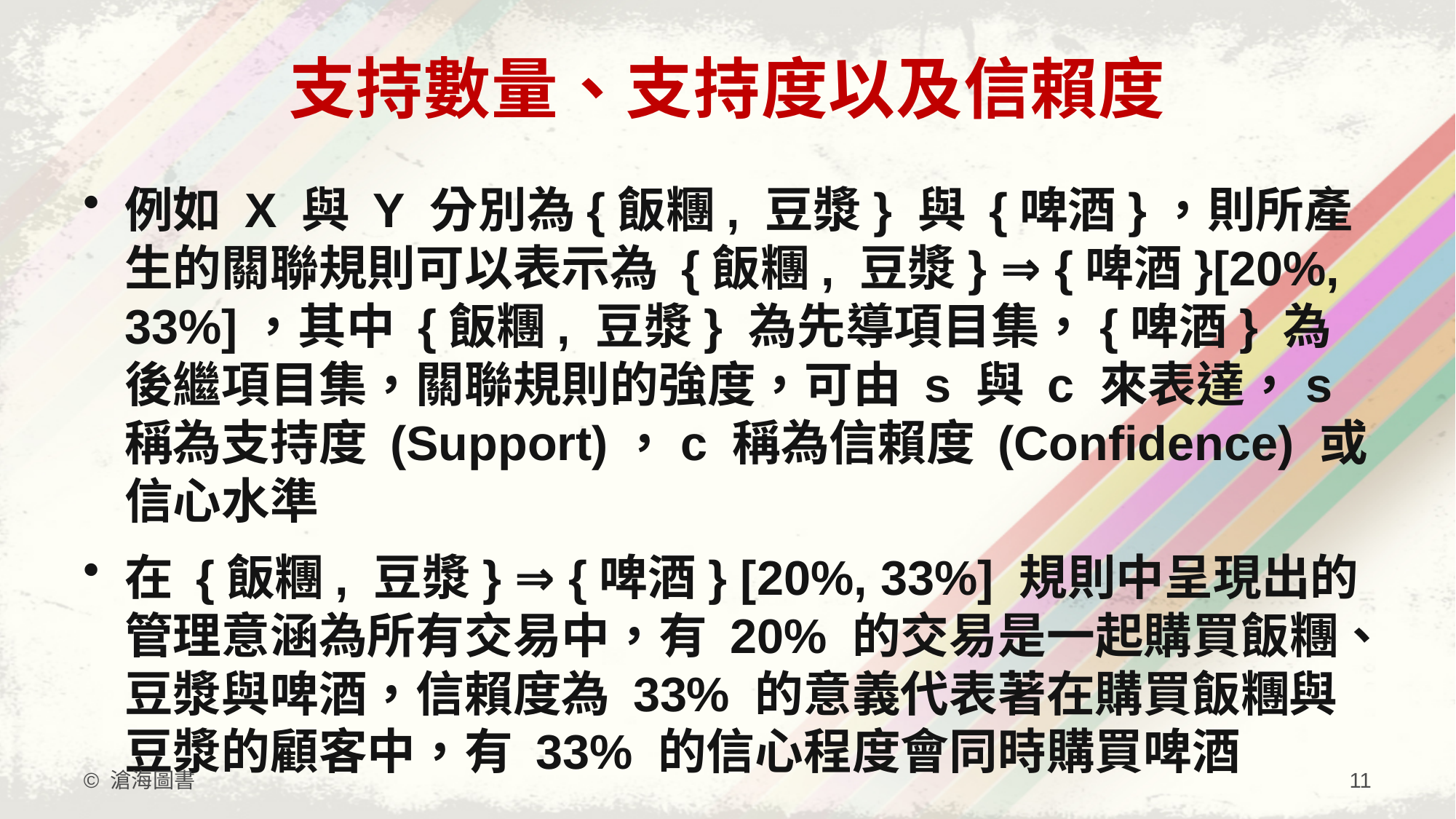

# 支持數量、支持度以及信賴度
例如 X 與 Y 分別為{飯糰, 豆漿} 與 {啤酒}，則所產生的關聯規則可以表示為 {飯糰, 豆漿} ⇒ {啤酒}[20%, 33%]，其中 {飯糰, 豆漿} 為先導項目集，{啤酒} 為後繼項目集，關聯規則的強度，可由 s 與 c 來表達，s 稱為支持度 (Support)，c 稱為信賴度 (Confidence) 或信心水準
在 {飯糰, 豆漿} ⇒ {啤酒} [20%, 33%] 規則中呈現出的管理意涵為所有交易中，有 20% 的交易是一起購買飯糰、豆漿與啤酒，信賴度為 33% 的意義代表著在購買飯糰與豆漿的顧客中，有 33% 的信心程度會同時購買啤酒
© 滄海圖書

11